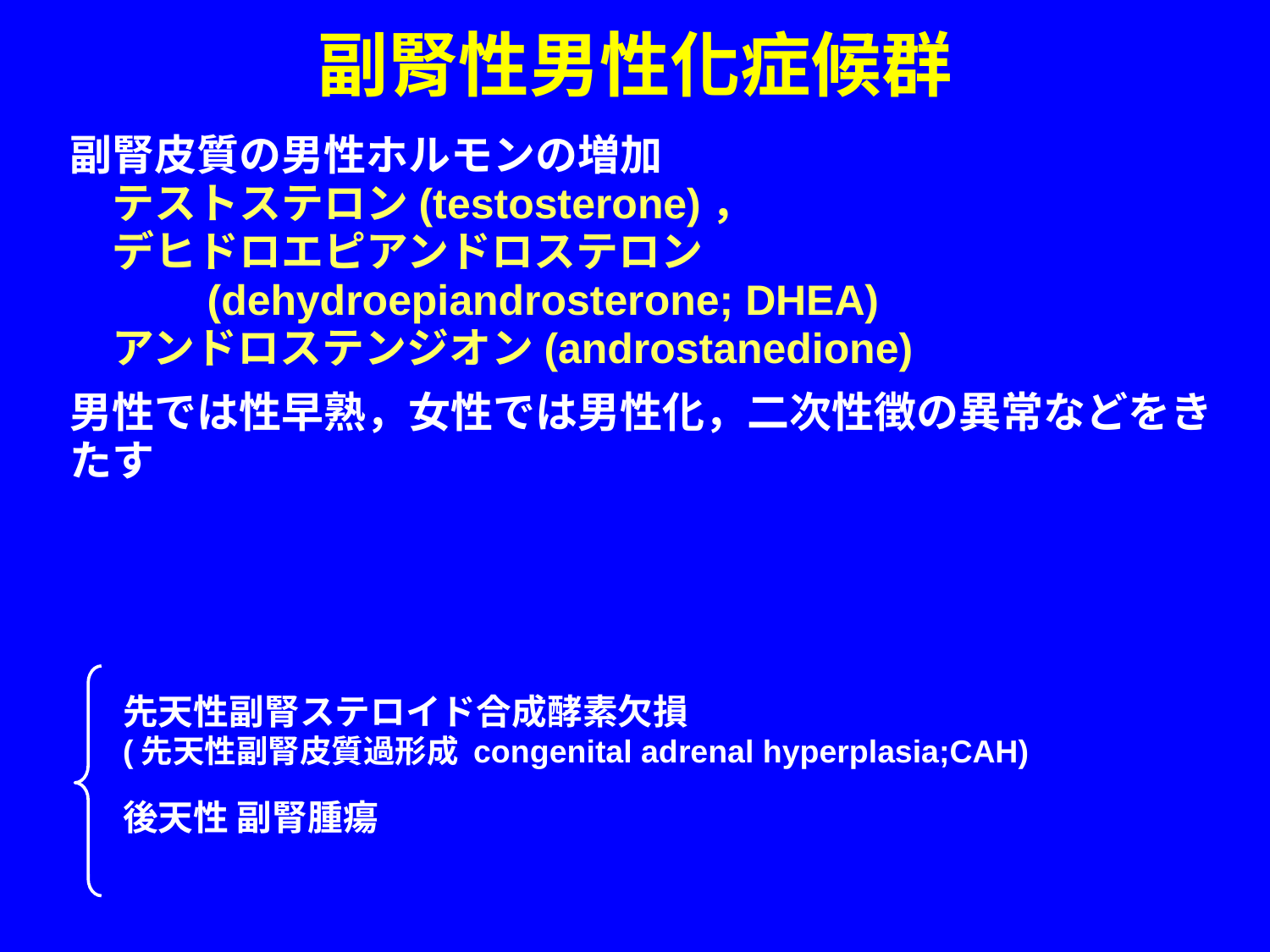

# 副腎性男性化症候群
副腎皮質の男性ホルモンの増加
　テストステロン(testosterone)，
　デヒドロエピアンドロステロン
　　　(dehydroepiandrosterone; DHEA)
　アンドロステンジオン(androstanedione)

男性では性早熟，女性では男性化，二次性徴の異常などをきたす

先天性副腎ステロイド合成酵素欠損
(先天性副腎皮質過形成 congenital adrenal hyperplasia;CAH)

後天性 副腎腫瘍